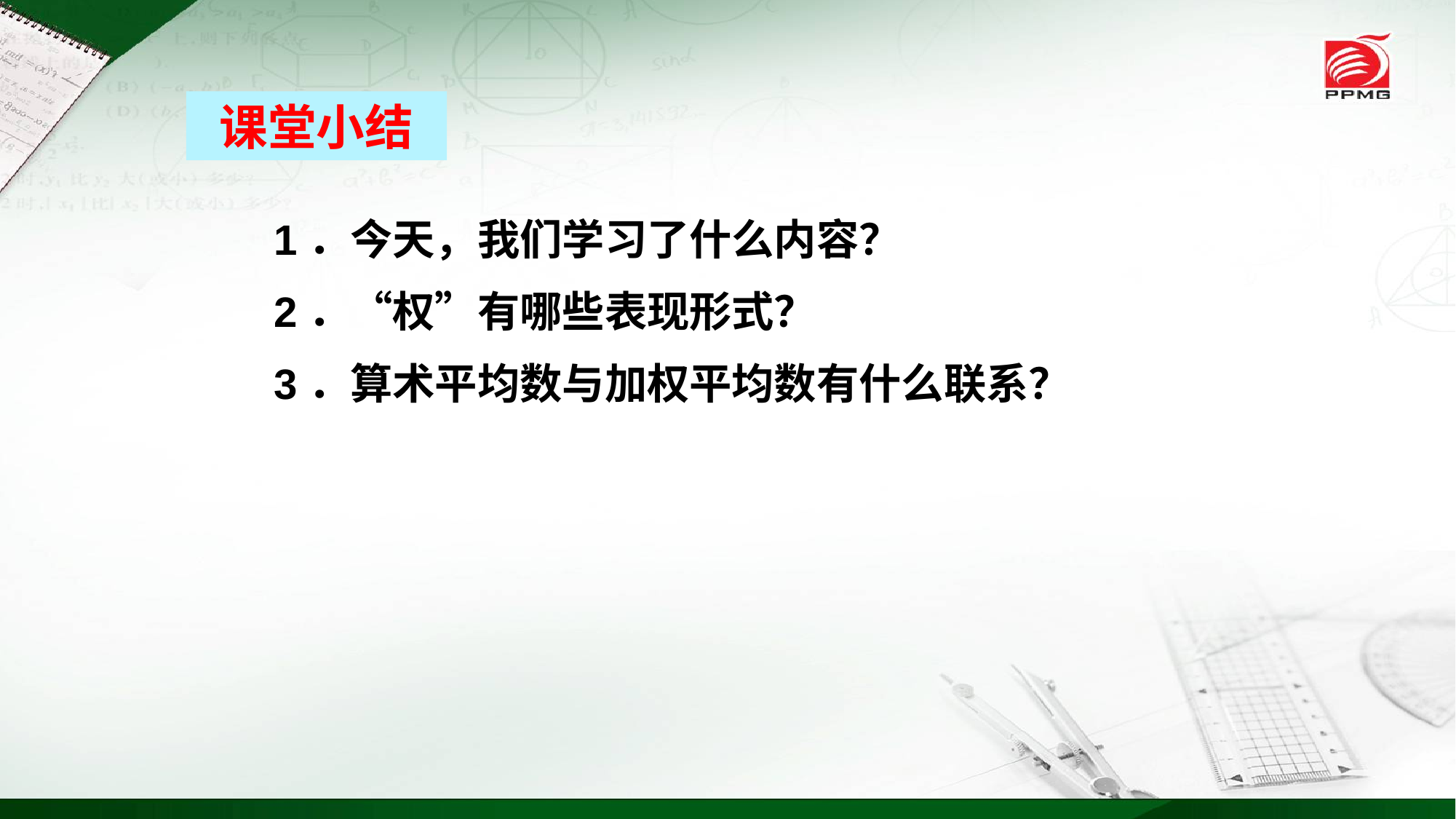

课堂小结
1．今天，我们学习了什么内容？
2．“权”有哪些表现形式？
3．算术平均数与加权平均数有什么联系？